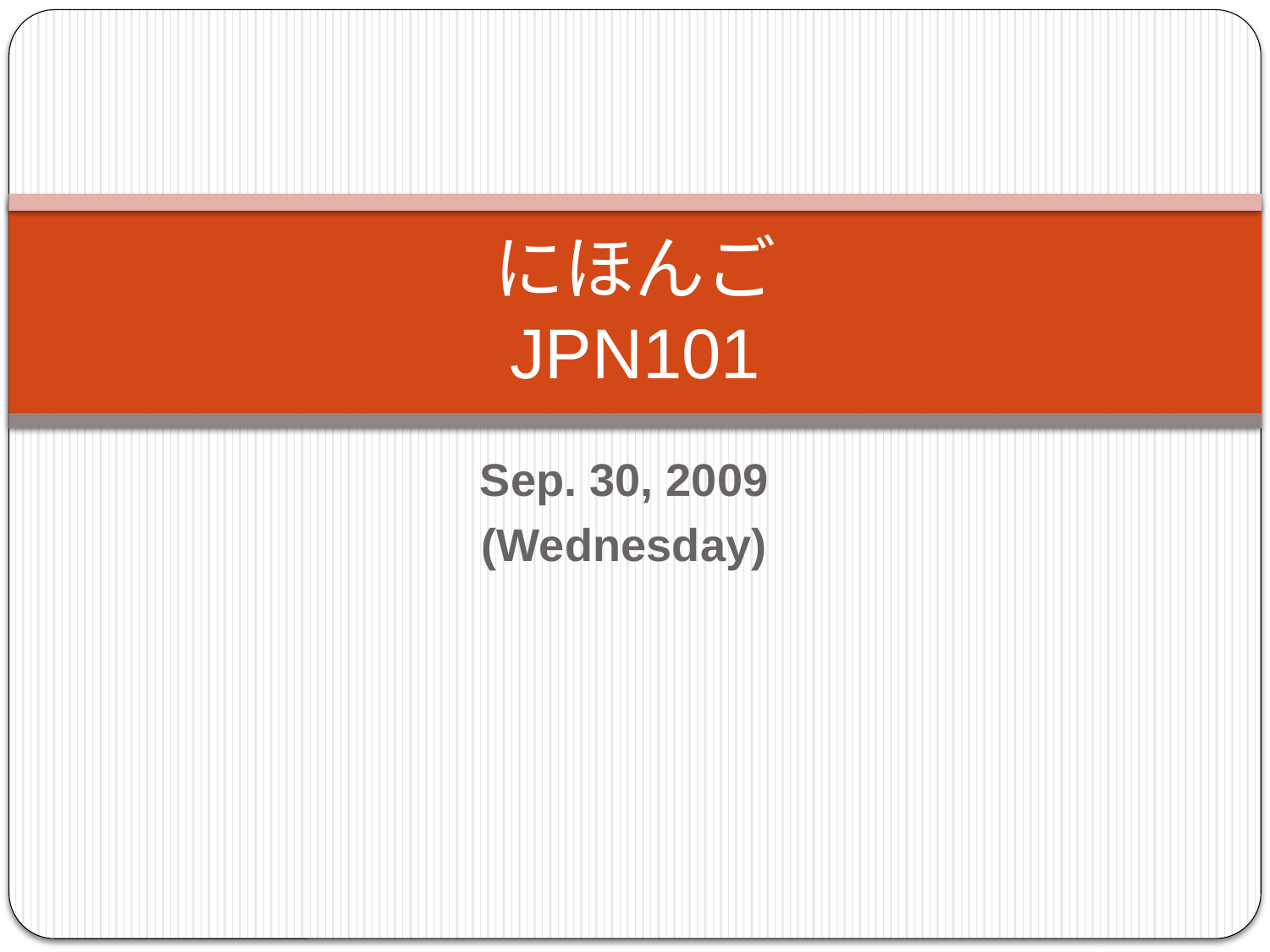

# にほんご JPN101
Sep. 30, 2009
(Wednesday)